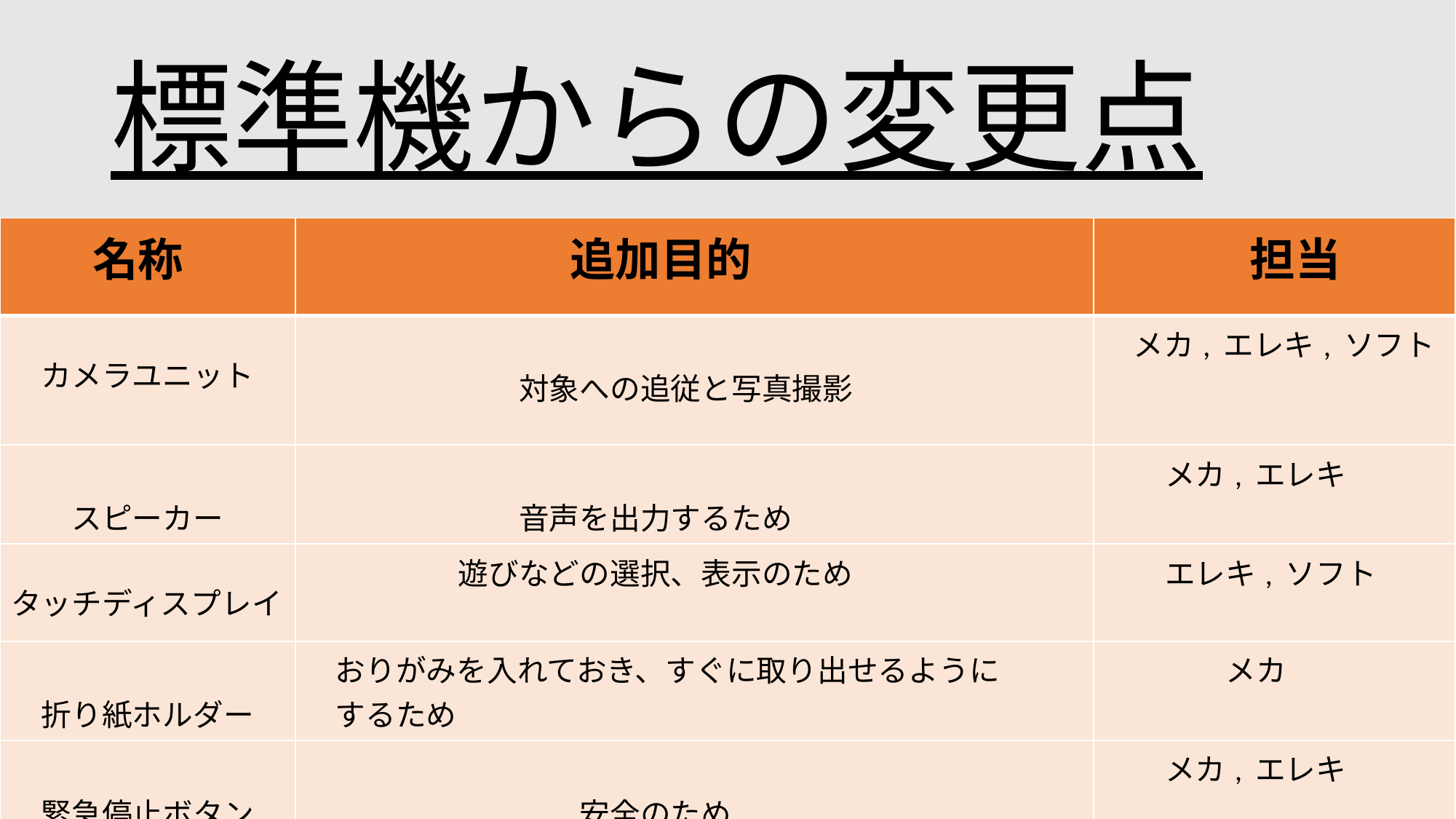

# 標準機からの変更点
| 名称 | 追加目的 | 担当 |
| --- | --- | --- |
| カメラユニット | 対象への追従と写真撮影 | メカ, エレキ, ソフト |
| スピーカー | 音声を出力するため | メカ, エレキ |
| タッチディスプレイ | 遊びなどの選択、表示のため | エレキ, ソフト |
| 折り紙ホルダー | おりがみを入れておき、すぐに取り出せるように    するため | メカ |
| 緊急停止ボタン | 安全のため | メカ, エレキ |